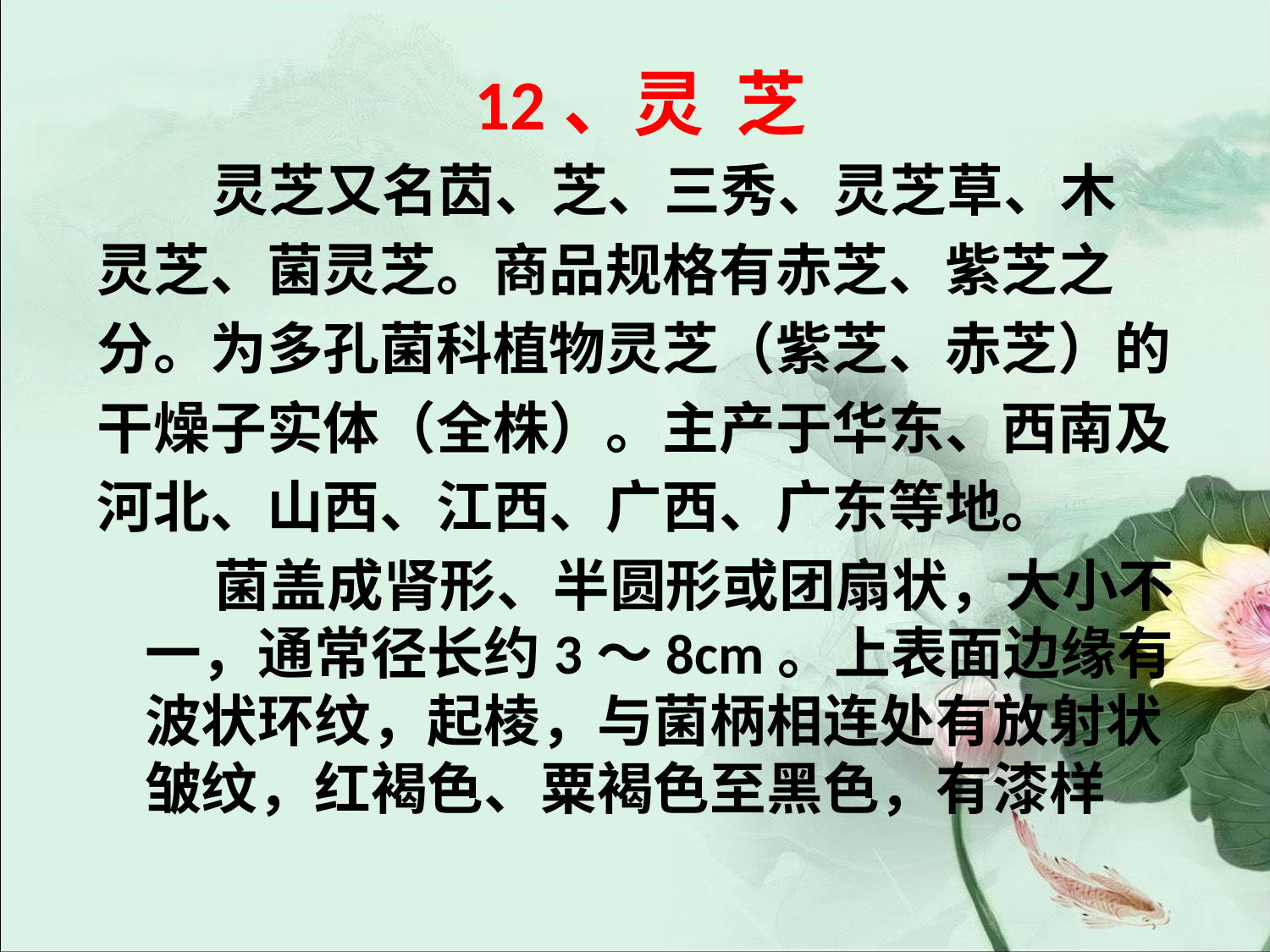

#
12、灵  芝
        灵芝又名苬、芝、三秀、灵芝草、木
灵芝、菌灵芝。商品规格有赤芝、紫芝之
分。为多孔菌科植物灵芝（紫芝、赤芝）的
干燥子实体（全株）。主产于华东、西南及
河北、山西、江西、广西、广东等地。
        菌盖成肾形、半圆形或团扇状，大小不一，通常径长约3～8cm。上表面边缘有波状环纹，起棱，与菌柄相连处有放射状皱纹，红褐色、粟褐色至黑色，有漆样